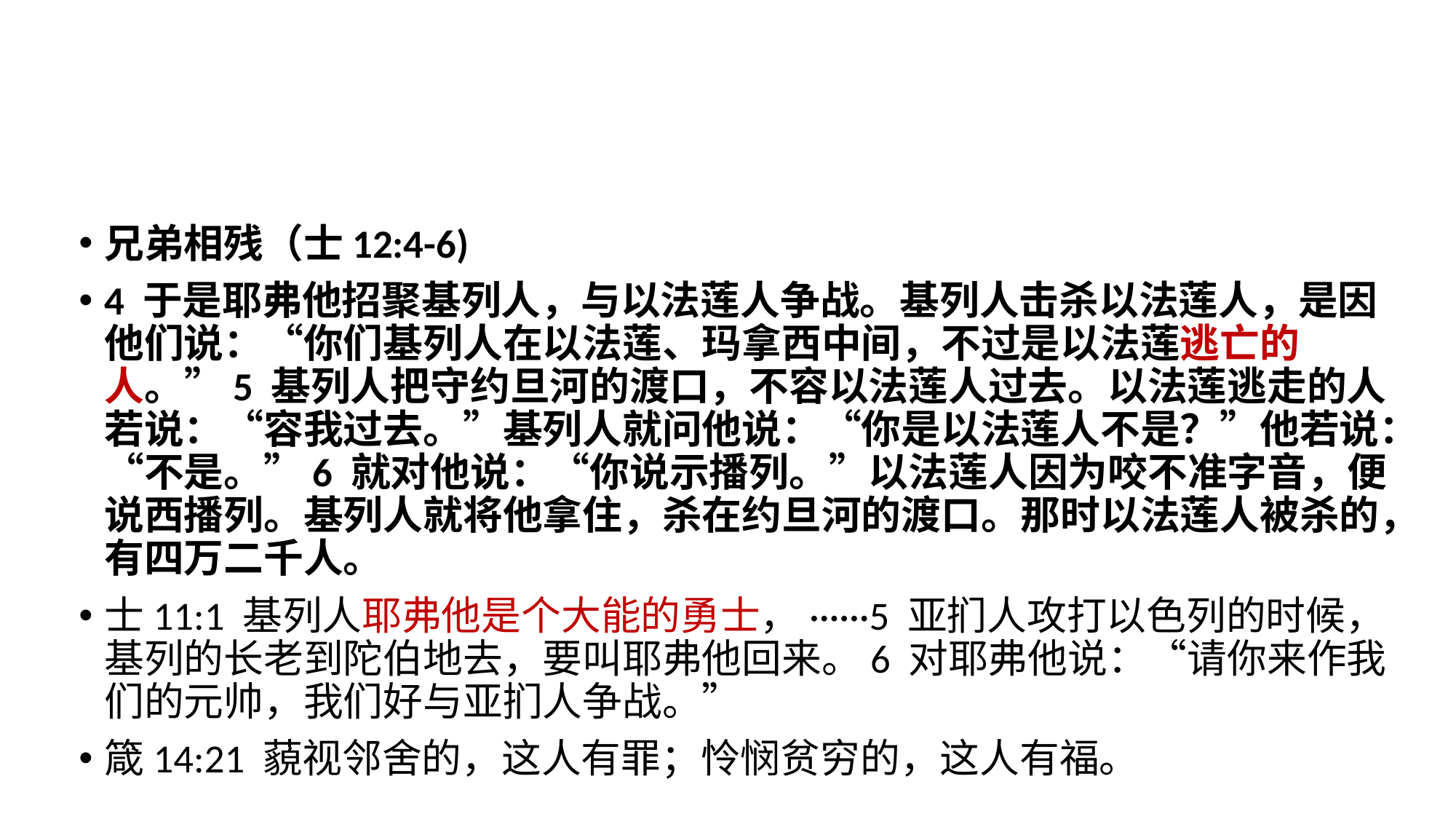

兄弟相残（士12:4-6)
4 于是耶弗他招聚基列人，与以法莲人争战。基列人击杀以法莲人，是因他们说：“你们基列人在以法莲、玛拿西中间，不过是以法莲逃亡的人。”5 基列人把守约旦河的渡口，不容以法莲人过去。以法莲逃走的人若说：“容我过去。”基列人就问他说：“你是以法莲人不是？”他若说：“不是。”6 就对他说：“你说示播列。”以法莲人因为咬不准字音，便说西播列。基列人就将他拿住，杀在约旦河的渡口。那时以法莲人被杀的，有四万二千人。
士11:1 基列人耶弗他是个大能的勇士，······5 亚扪人攻打以色列的时候，基列的长老到陀伯地去，要叫耶弗他回来。6 对耶弗他说：“请你来作我们的元帅，我们好与亚扪人争战。”
箴14:21 藐视邻舍的，这人有罪；怜悯贫穷的，这人有福。